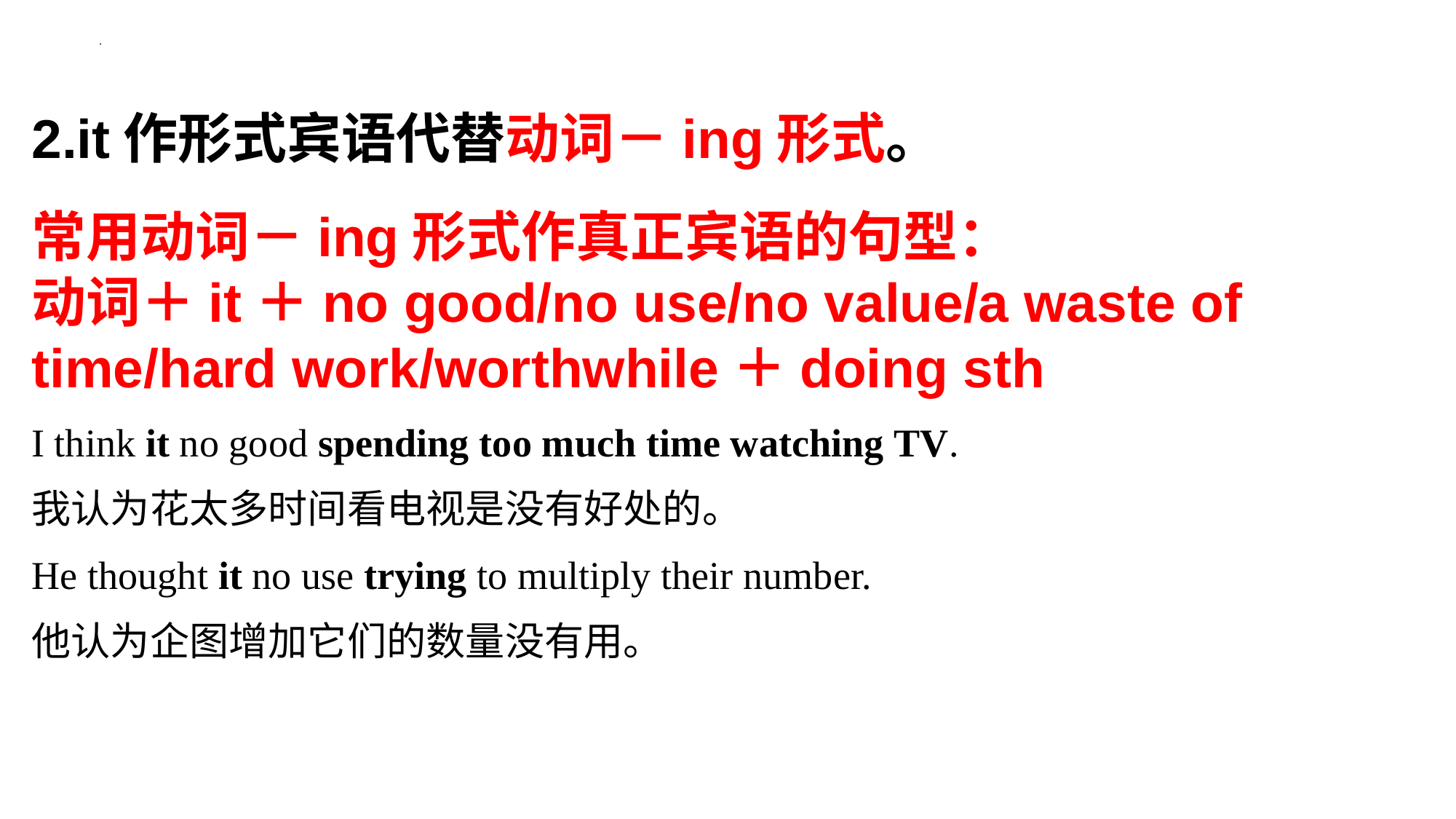

2.it作形式宾语代替动词－ing形式。
常用动词－ing形式作真正宾语的句型：
动词＋it＋no good/no use/no value/a waste of time/hard work/worthwhile＋doing sth
I think it no good spending too much time watching TV.
我认为花太多时间看电视是没有好处的。
He thought it no use trying to multiply their number.
他认为企图增加它们的数量没有用。